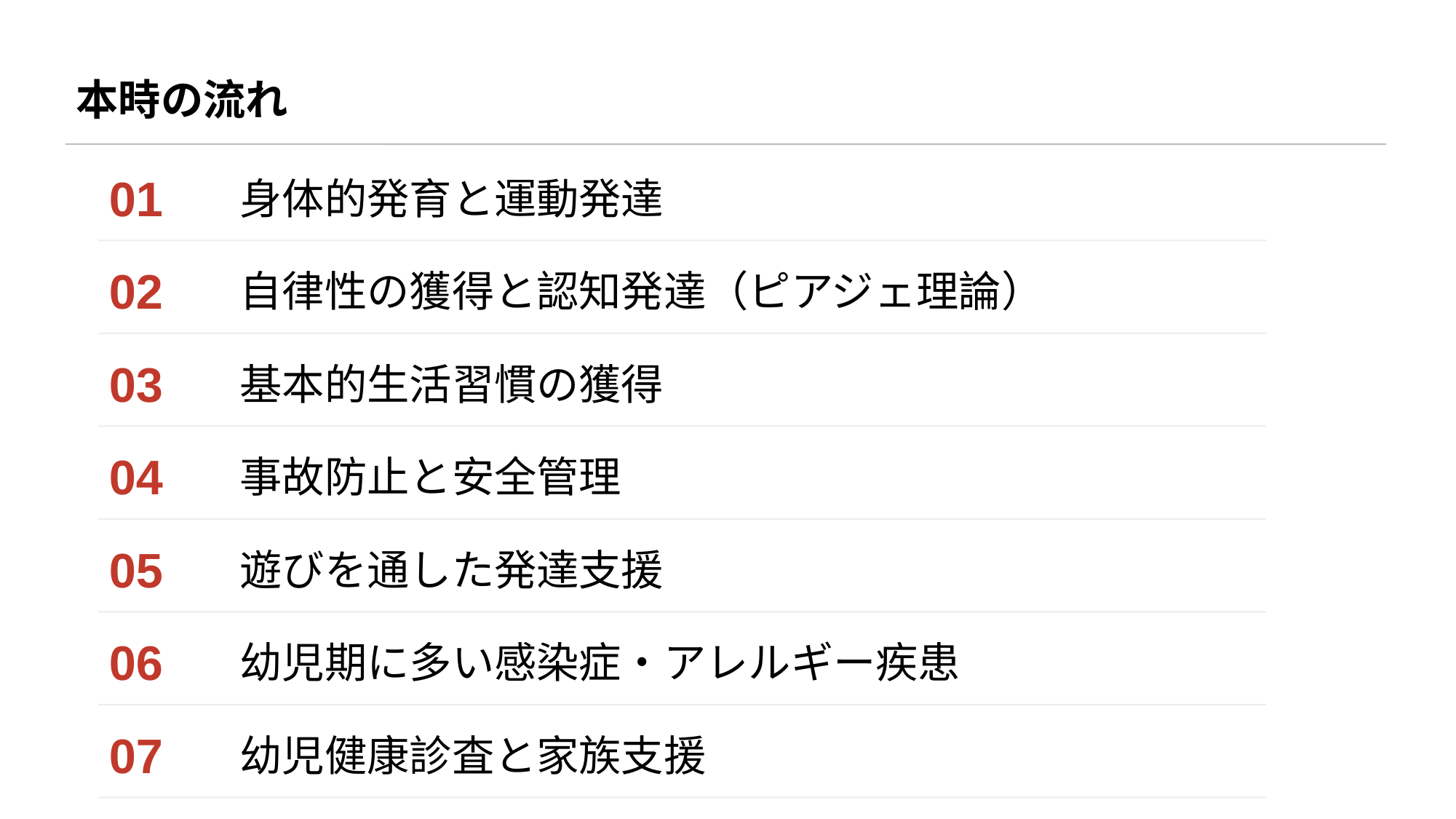

本時の流れ

01
身体的発育と運動発達

02
自律性の獲得と認知発達（ピアジェ理論）

03
基本的生活習慣の獲得

04
事故防止と安全管理

05
遊びを通した発達支援

06
幼児期に多い感染症・アレルギー疾患

07
幼児健康診査と家族支援